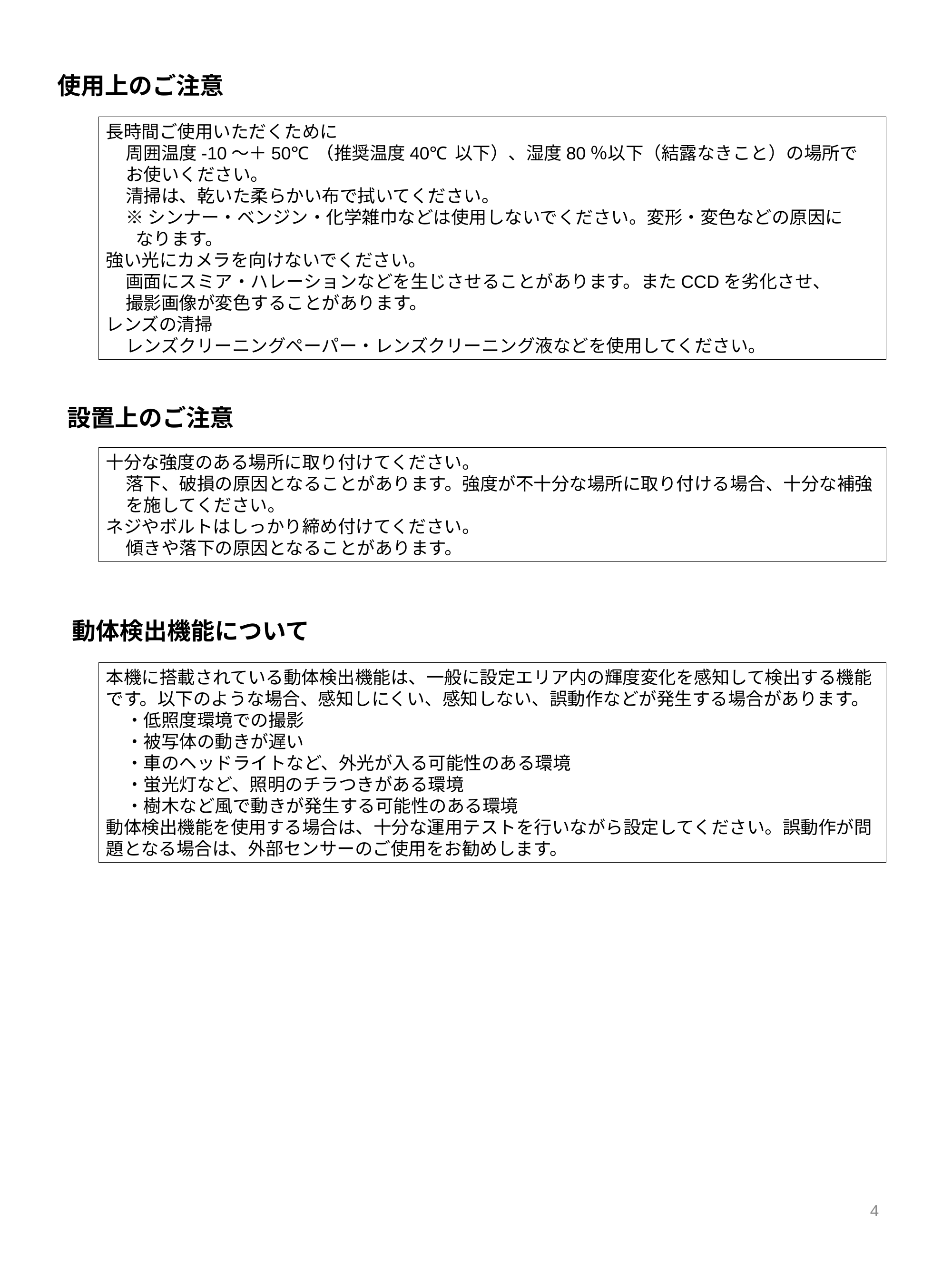

使用上のご注意
長時間ご使用いただくために
周囲温度-10～＋50℃（推奨温度40℃以下）、湿度80％以下（結露なきこと）の場所で
お使いください。
清掃は、乾いた柔らかい布で拭いてください。
※シンナー・ベンジン・化学雑巾などは使用しないでください。変形・変色などの原因に
なります。
強い光にカメラを向けないでください。
画面にスミア・ハレーションなどを生じさせることがあります。またCCDを劣化させ、
撮影画像が変色することがあります。
レンズの清掃
レンズクリーニングペーパー・レンズクリーニング液などを使用してください。
設置上のご注意
十分な強度のある場所に取り付けてください。
落下、破損の原因となることがあります。強度が不十分な場所に取り付ける場合、十分な補強
を施してください。
ネジやボルトはしっかり締め付けてください。
傾きや落下の原因となることがあります。
動体検出機能について
本機に搭載されている動体検出機能は、一般に設定エリア内の輝度変化を感知して検出する機能
です。以下のような場合、感知しにくい、感知しない、誤動作などが発生する場合があります。
・低照度環境での撮影
・被写体の動きが遅い
・車のヘッドライトなど、外光が入る可能性のある環境
・蛍光灯など、照明のチラつきがある環境
・樹木など風で動きが発生する可能性のある環境
動体検出機能を使用する場合は、十分な運用テストを行いながら設定してください。誤動作が問題となる場合は、外部センサーのご使用をお勧めします。
4